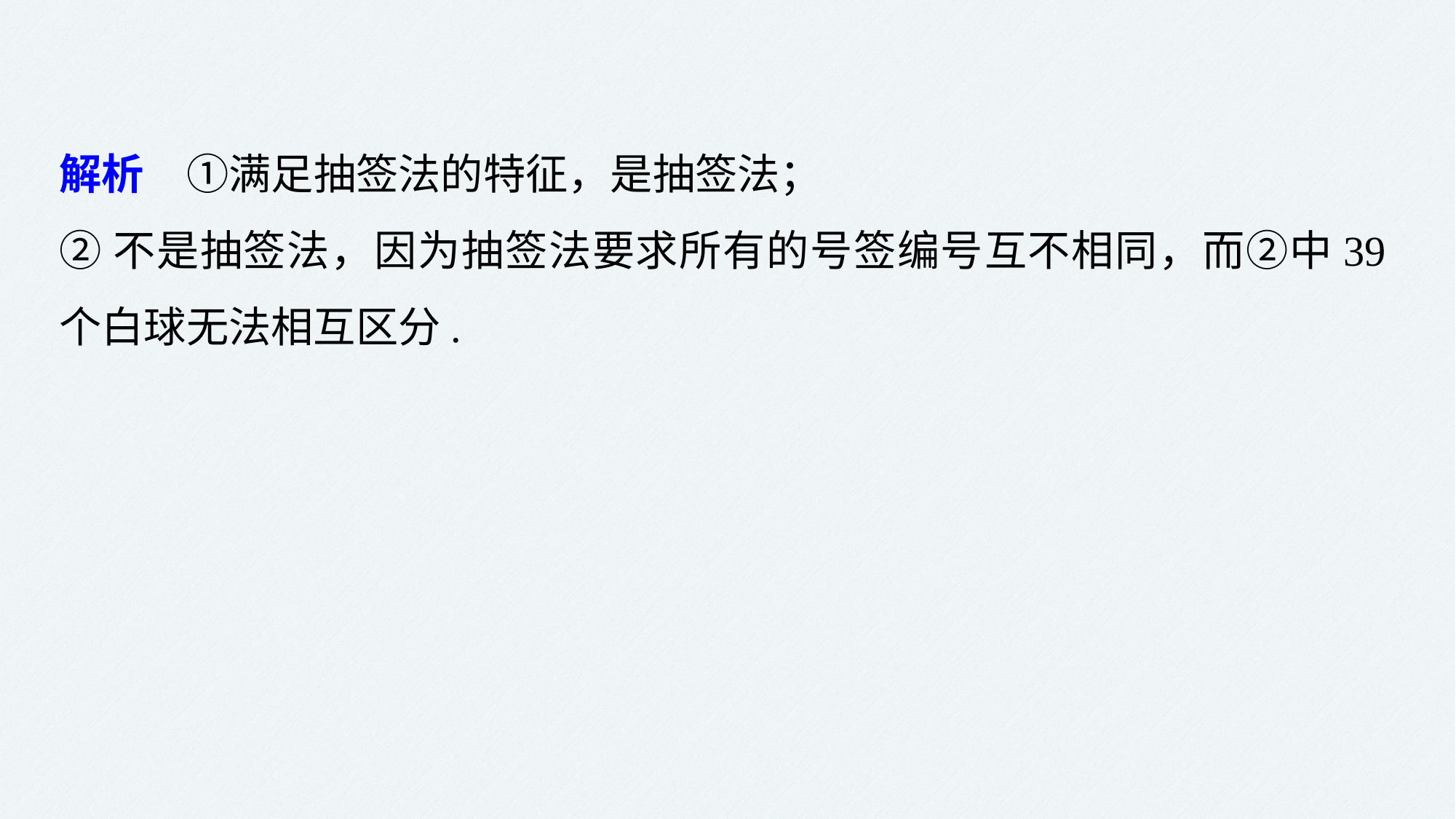

解析　①满足抽签法的特征，是抽签法；
②不是抽签法，因为抽签法要求所有的号签编号互不相同，而②中39个白球无法相互区分.